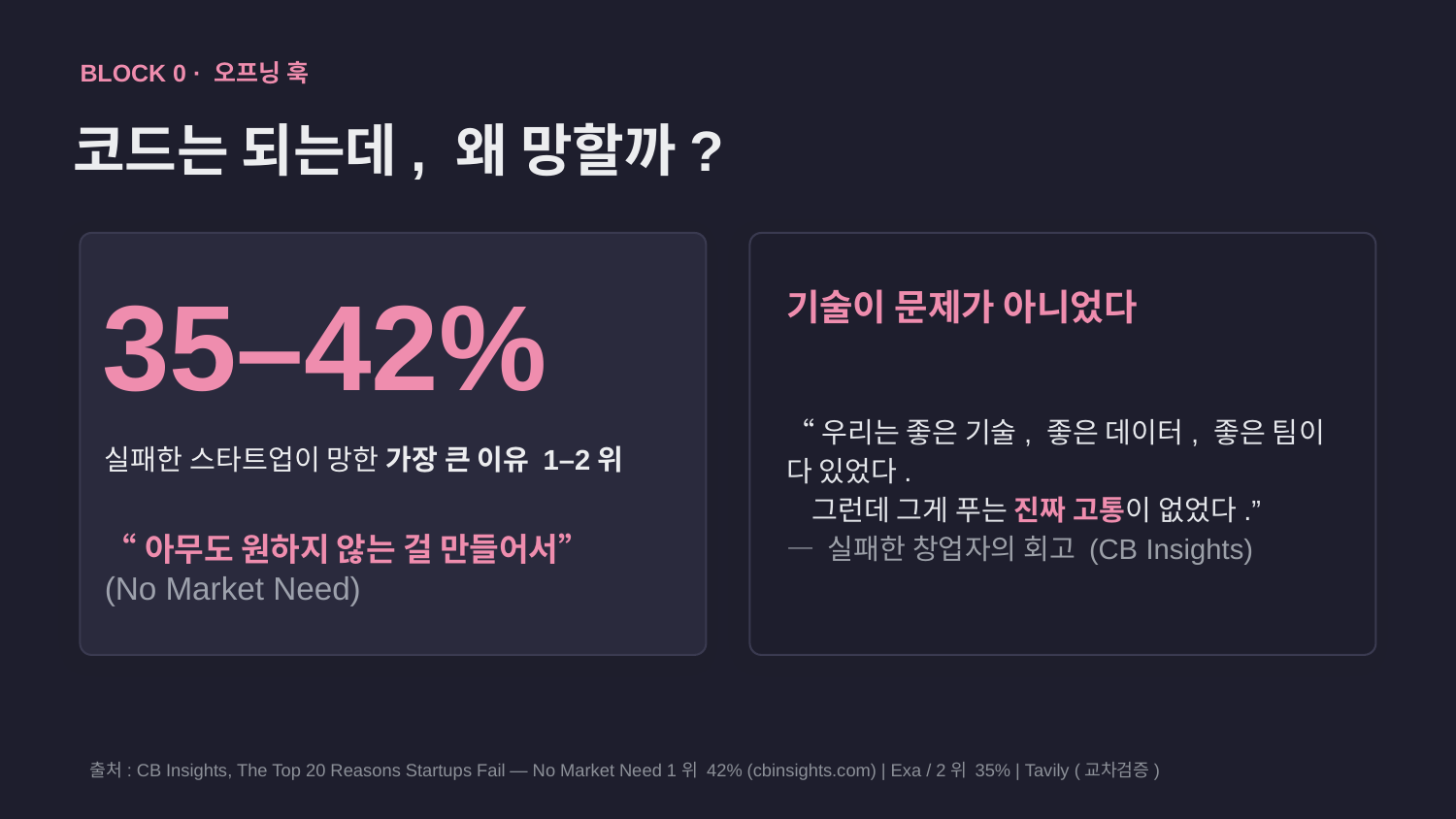

BLOCK 0 · 오프닝 훅
코드는 되는데, 왜 망할까?

35–42%
기술이 문제가 아니었다
“우리는 좋은 기술, 좋은 데이터, 좋은 팀이 다 있었다.
   그런데 그게 푸는 진짜 고통이 없었다.”
— 실패한 창업자의 회고 (CB Insights)
실패한 스타트업이 망한 가장 큰 이유 1–2위
“아무도 원하지 않는 걸 만들어서”
(No Market Need)
출처: CB Insights, The Top 20 Reasons Startups Fail — No Market Need 1위 42% (cbinsights.com) | Exa / 2위 35% | Tavily (교차검증)